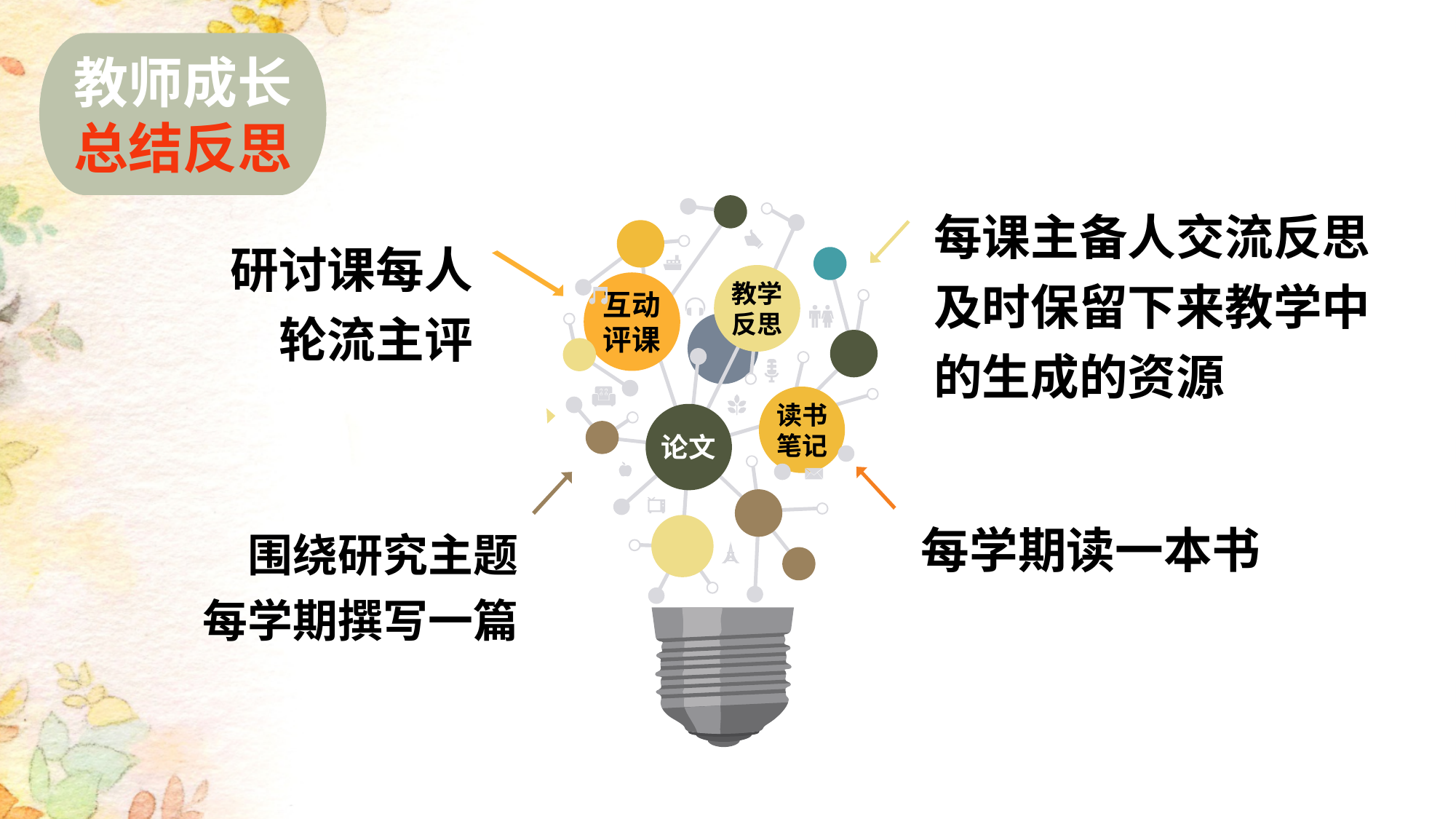

教师成长
总结反思
每课主备人交流反思
及时保留下来教学中的生成的资源

研讨课每人
轮流主评

教学
反思
互动
评课

读书
笔记

论文

每学期读一本书

围绕研究主题
每学期撰写一篇